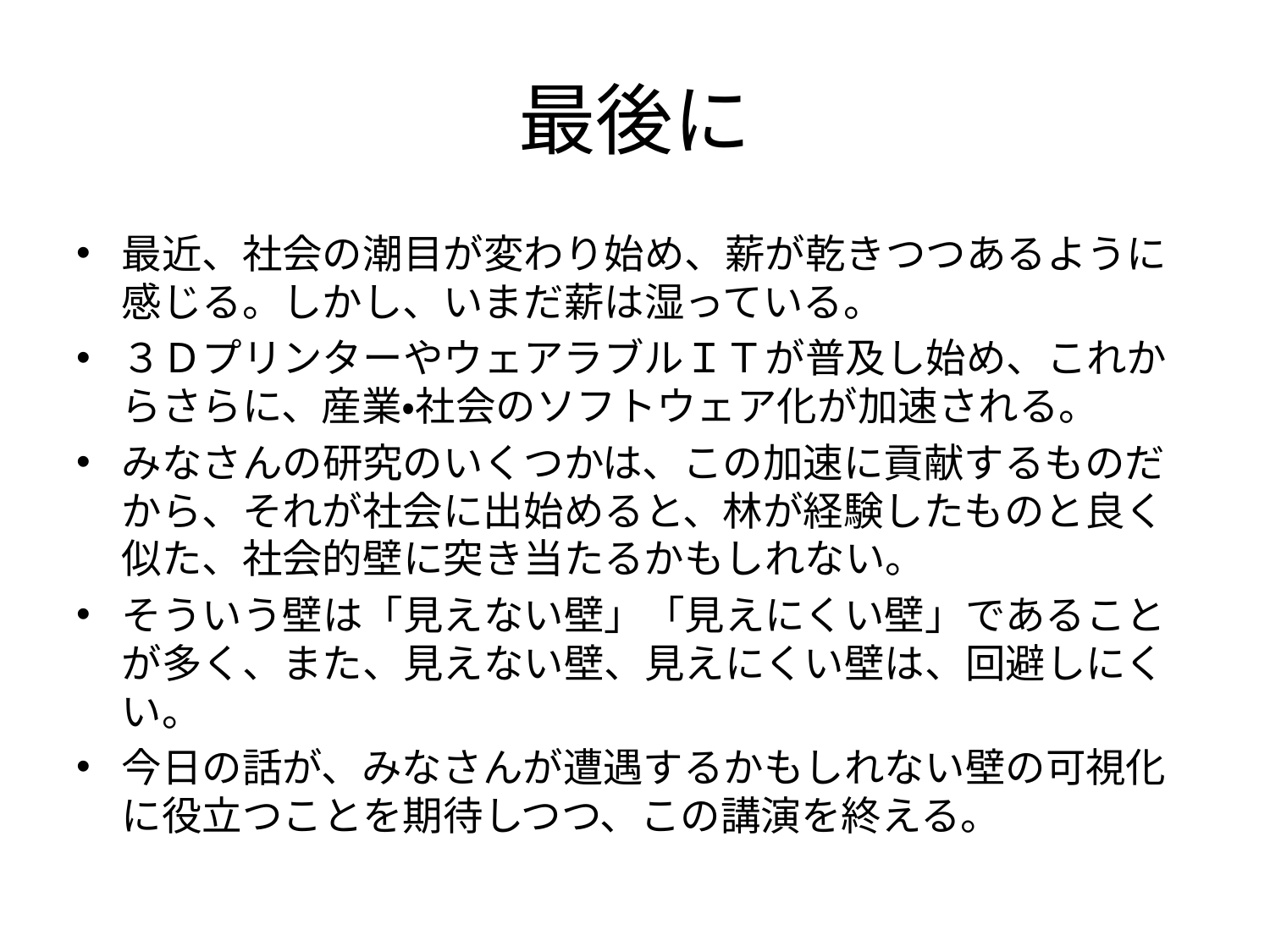

# 最後に
最近、社会の潮目が変わり始め、薪が乾きつつあるように感じる。しかし、いまだ薪は湿っている。
３ＤプリンターやウェアラブルＩＴが普及し始め、これからさらに、産業・社会のソフトウェア化が加速される。
みなさんの研究のいくつかは、この加速に貢献するものだから、それが社会に出始めると、林が経験したものと良く似た、社会的壁に突き当たるかもしれない。
そういう壁は「見えない壁」「見えにくい壁」であることが多く、また、見えない壁、見えにくい壁は、回避しにくい。
今日の話が、みなさんが遭遇するかもしれない壁の可視化に役立つことを期待しつつ、この講演を終える。